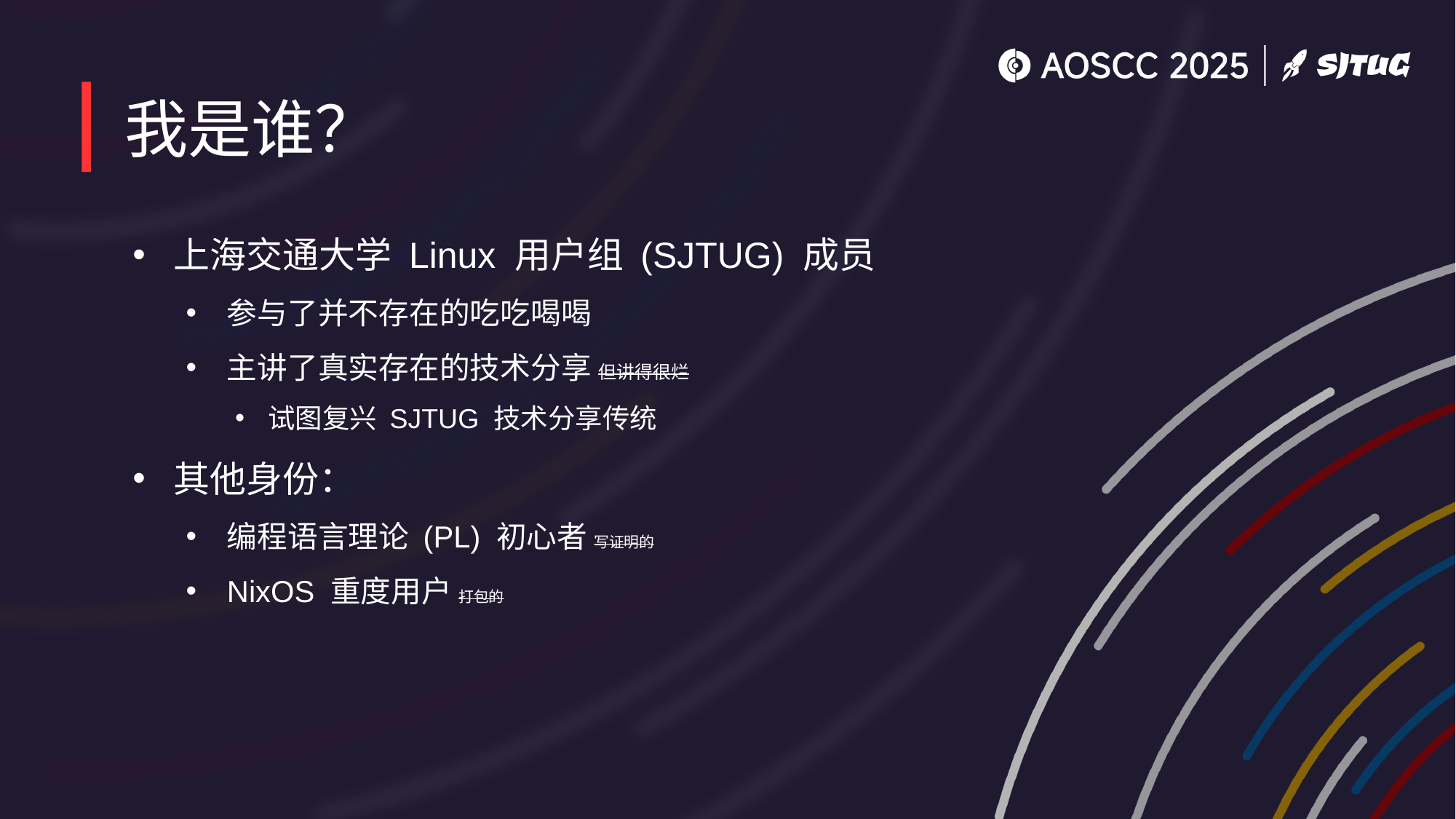

# 我是谁？
上海交通大学 Linux 用户组 (SJTUG) 成员
参与了并不存在的吃吃喝喝
主讲了真实存在的技术分享 但讲得很烂
试图复兴 SJTUG 技术分享传统
其他身份：
编程语言理论 (PL) 初心者 写证明的
NixOS 重度用户 打包的